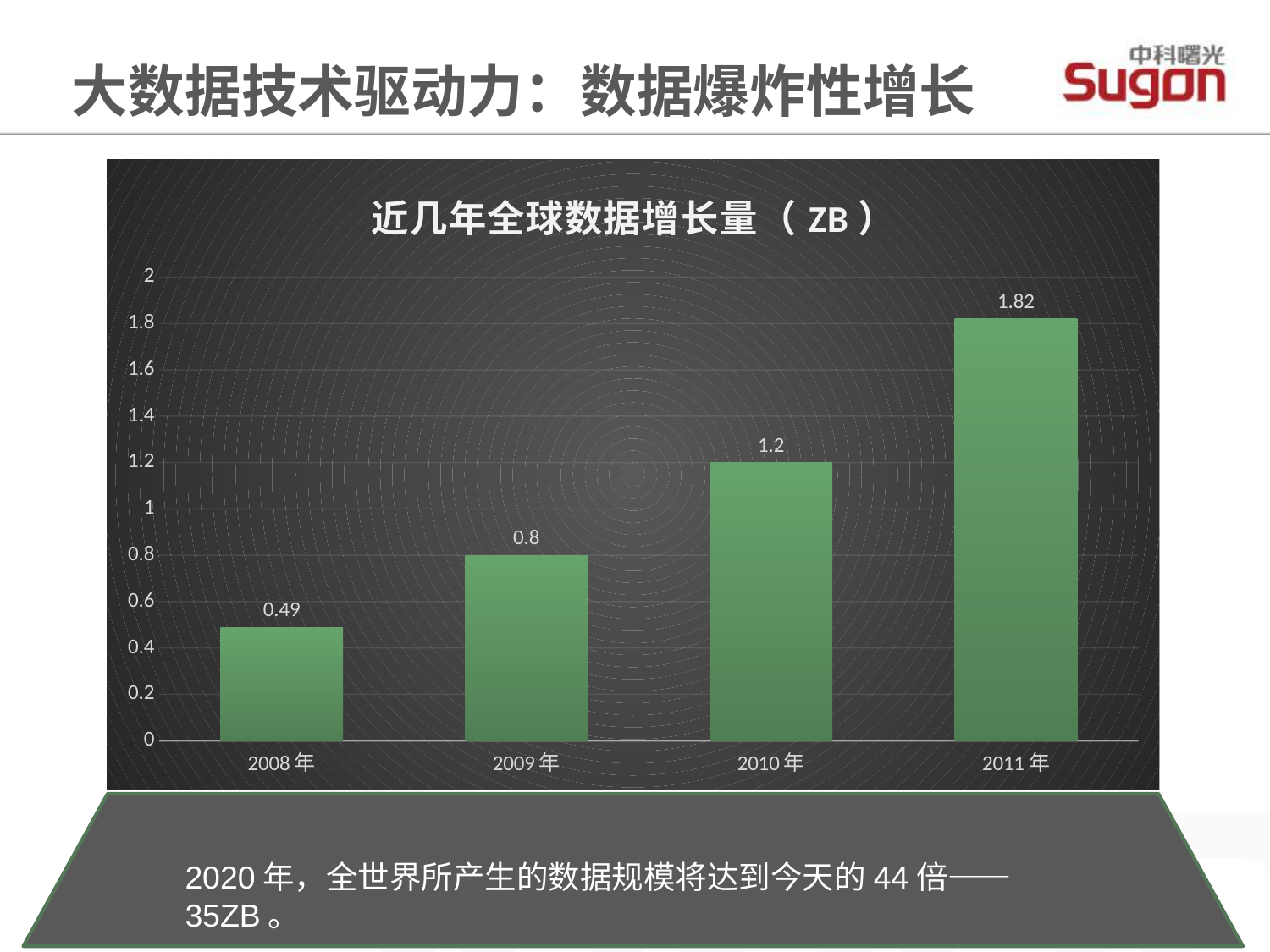

大数据技术驱动力：数据爆炸性增长

### Chart: 近几年全球数据增长量（ZB）

| Category |  |
|---|---|
| 2008年 | 0.49 |
| 2009年 | 0.8 |
| 2010年 | 1.2 |
| 2011年 | 1.82 |

2020年，全世界所产生的数据规模将达到今天的44倍——35ZB。